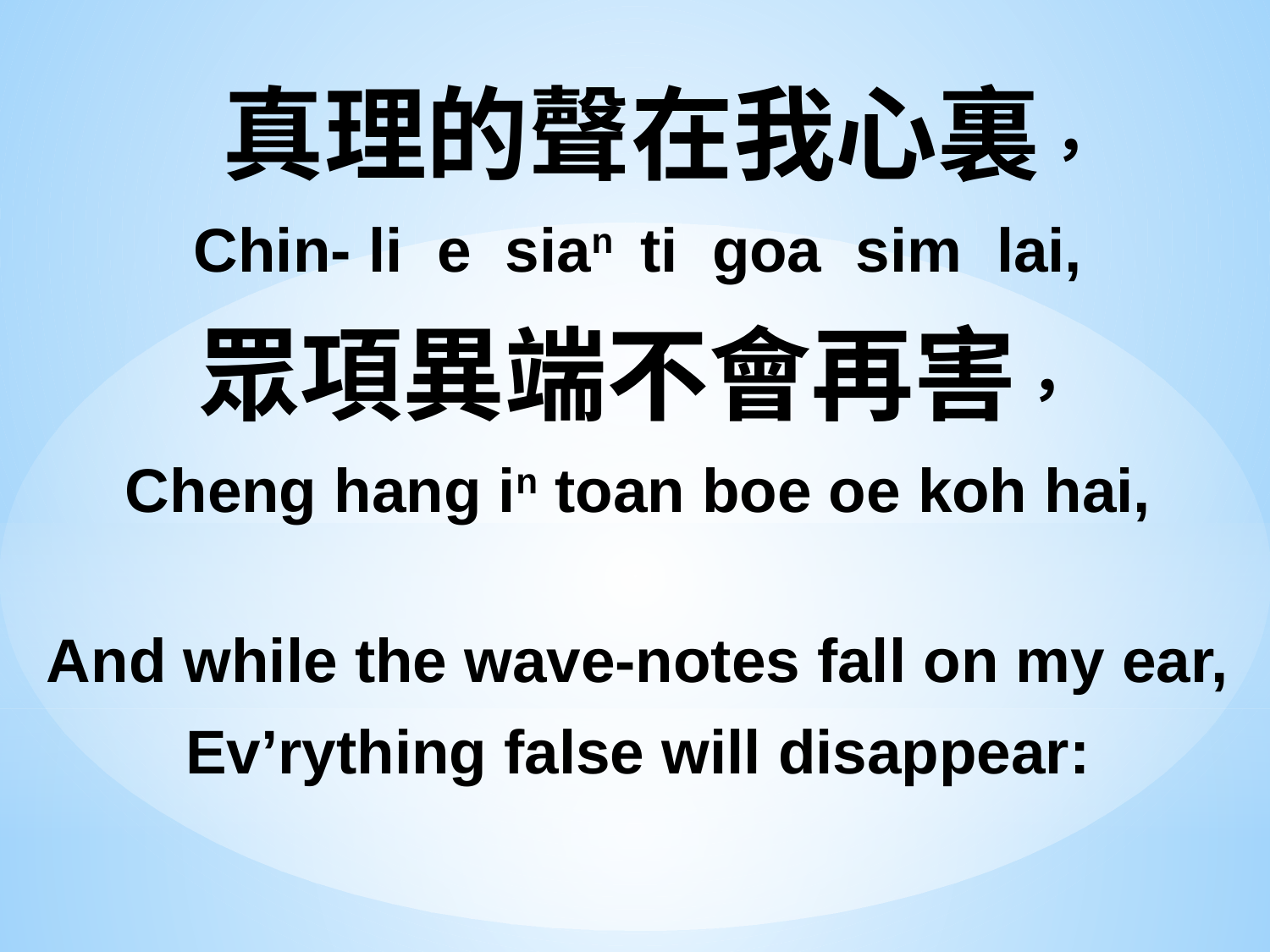

真理的聲在我心裏，
Chin- li  e  sian  ti  goa  sim  lai,
眾項異端不會再害，
Cheng hang in toan boe oe koh hai,

And while the wave-notes fall on my ear,
Ev’rything false will disappear: